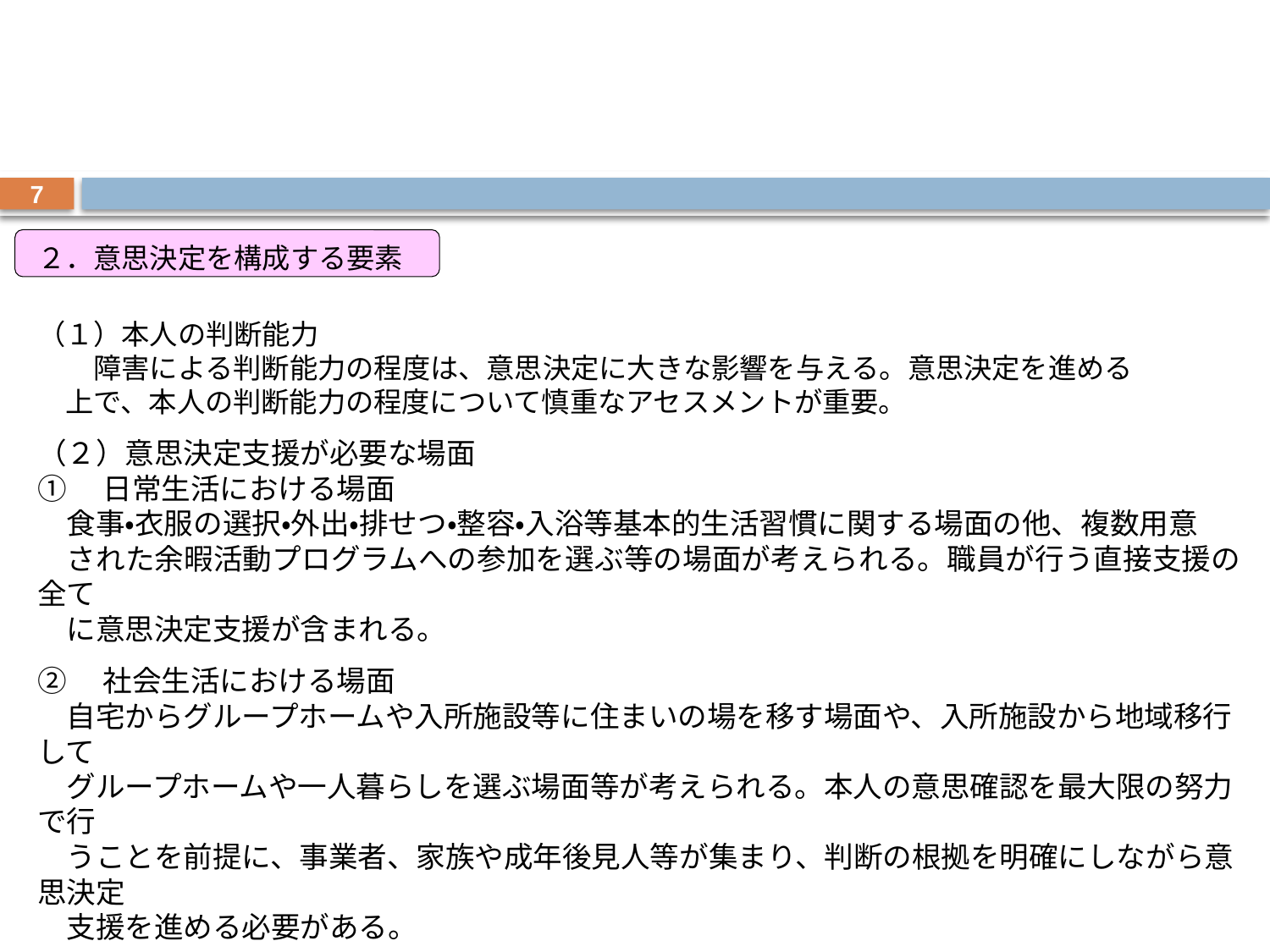

7
２．意思決定を構成する要素

（１）本人の判断能力
　　障害による判断能力の程度は、意思決定に大きな影響を与える。意思決定を進める
　上で、本人の判断能力の程度について慎重なアセスメントが重要。

（２）意思決定支援が必要な場面
①　日常生活における場面
　食事・衣服の選択・外出・排せつ・整容・入浴等基本的生活習慣に関する場面の他、複数用意
　された余暇活動プログラムへの参加を選ぶ等の場面が考えられる。職員が行う直接支援の全て
　に意思決定支援が含まれる。

②　社会生活における場面
　自宅からグループホームや入所施設等に住まいの場を移す場面や、入所施設から地域移行して
　グループホームや一人暮らしを選ぶ場面等が考えられる。本人の意思確認を最大限の努力で行
　うことを前提に、事業者、家族や成年後見人等が集まり、判断の根拠を明確にしながら意思決定
　支援を進める必要がある。

（３）人的・物理的環境による影響
　　意思決定支援は、本人に関わる職員や関係者による人的な影響や環境による影響、本人の経
　　験の影響を受ける。